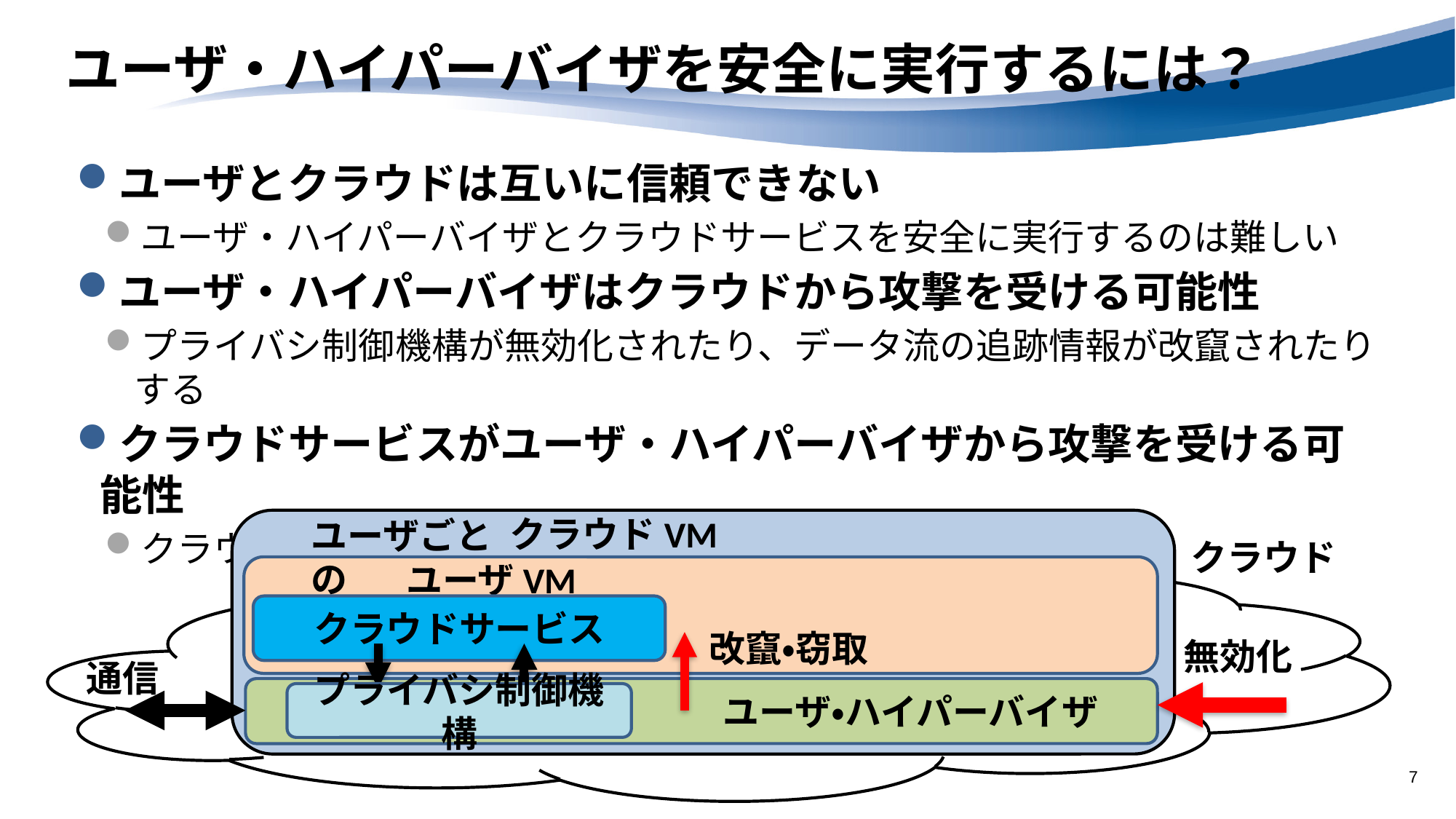

# ユーザ・ハイパーバイザを安全に実行するには？
ユーザとクラウドは互いに信頼できない
ユーザ・ハイパーバイザとクラウドサービスを安全に実行するのは難しい
ユーザ・ハイパーバイザはクラウドから攻撃を受ける可能性
プライバシ制御機構が無効化されたり、データ流の追跡情報が改竄されたりする
クラウドサービスがユーザ・ハイパーバイザから攻撃を受ける可能性
クラウドサービスが扱う機密情報をユーザに窃取・改竄される
クラウドVM
ユーザごとの

クラウド
　　　　ユーザVM

クラウドサービス
改竄・窃取
無効化
通信
                                                  ユーザ・ハイパーバイザ
プライバシ制御機構
7